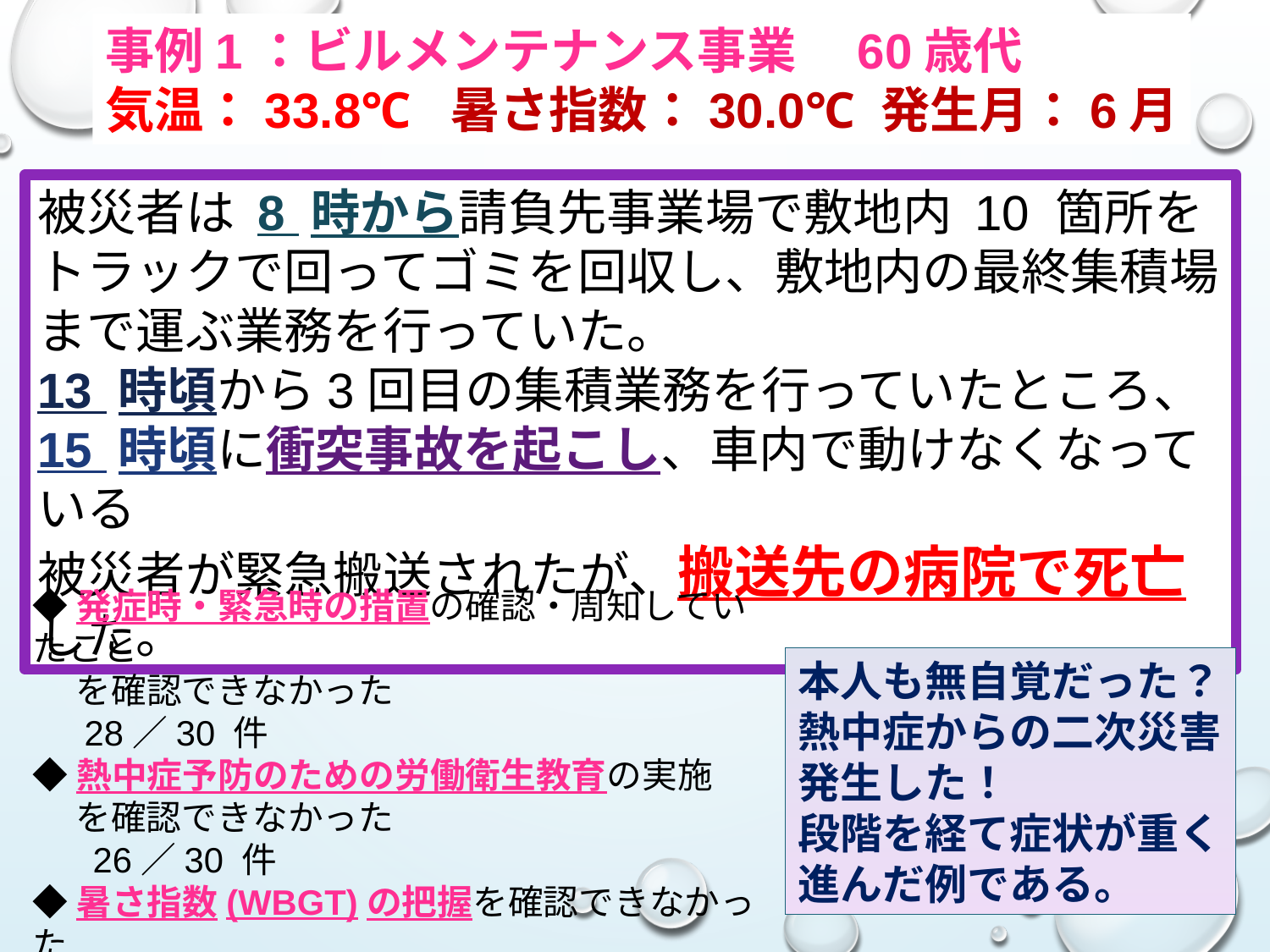

事例1：ビルメンテナンス事業　60歳代
気温：33.8℃  暑さ指数：30.0℃ 発生月：6月
被災者は 8 時から請負先事業場で敷地内 10 箇所を
トラックで回ってゴミを回収し、敷地内の最終集積場
まで運ぶ業務を行っていた。
13 時頃から3回目の集積業務を行っていたところ、
15 時頃に衝突事故を起こし、車内で動けなくなっている
被災者が緊急搬送されたが、搬送先の病院で死亡した。
◆発症時・緊急時の措置の確認・周知していたこと
　 を確認できなかった
　 28／30 件
◆熱中症予防のための労働衛生教育の実施
　 を確認できなかった
 　26／30 件
◆暑さ指数(WBGT)の把握を確認できなかった
　 25／30 件
本人も無自覚だった？
熱中症からの二次災害発生した！
段階を経て症状が重く
進んだ例である。